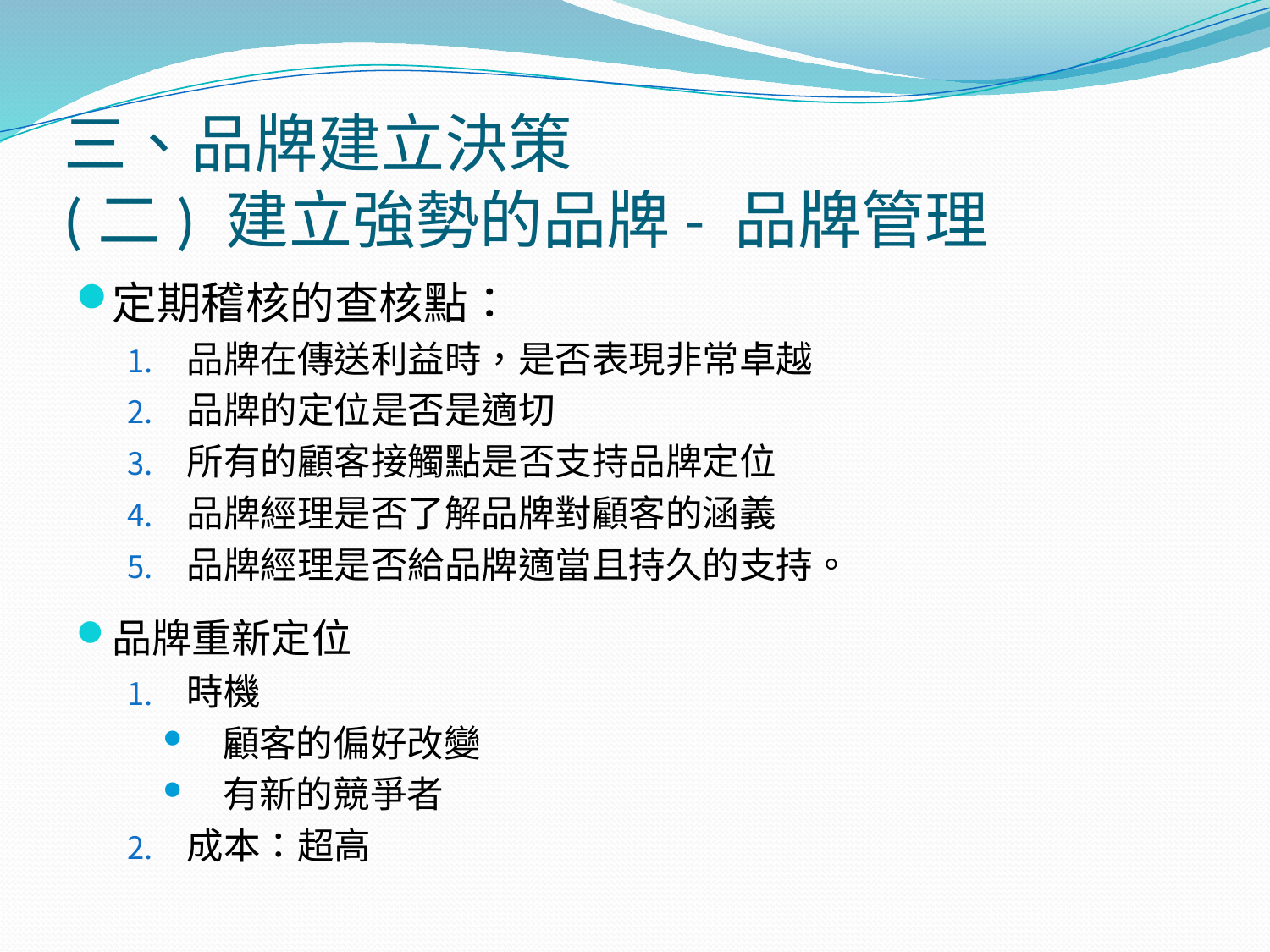

# 三、品牌建立決策 (二) 建立強勢的品牌- 品牌管理
定期稽核的查核點：
品牌在傳送利益時，是否表現非常卓越
品牌的定位是否是適切
所有的顧客接觸點是否支持品牌定位
品牌經理是否了解品牌對顧客的涵義
品牌經理是否給品牌適當且持久的支持。
品牌重新定位
時機
顧客的偏好改變
有新的競爭者
成本：超高